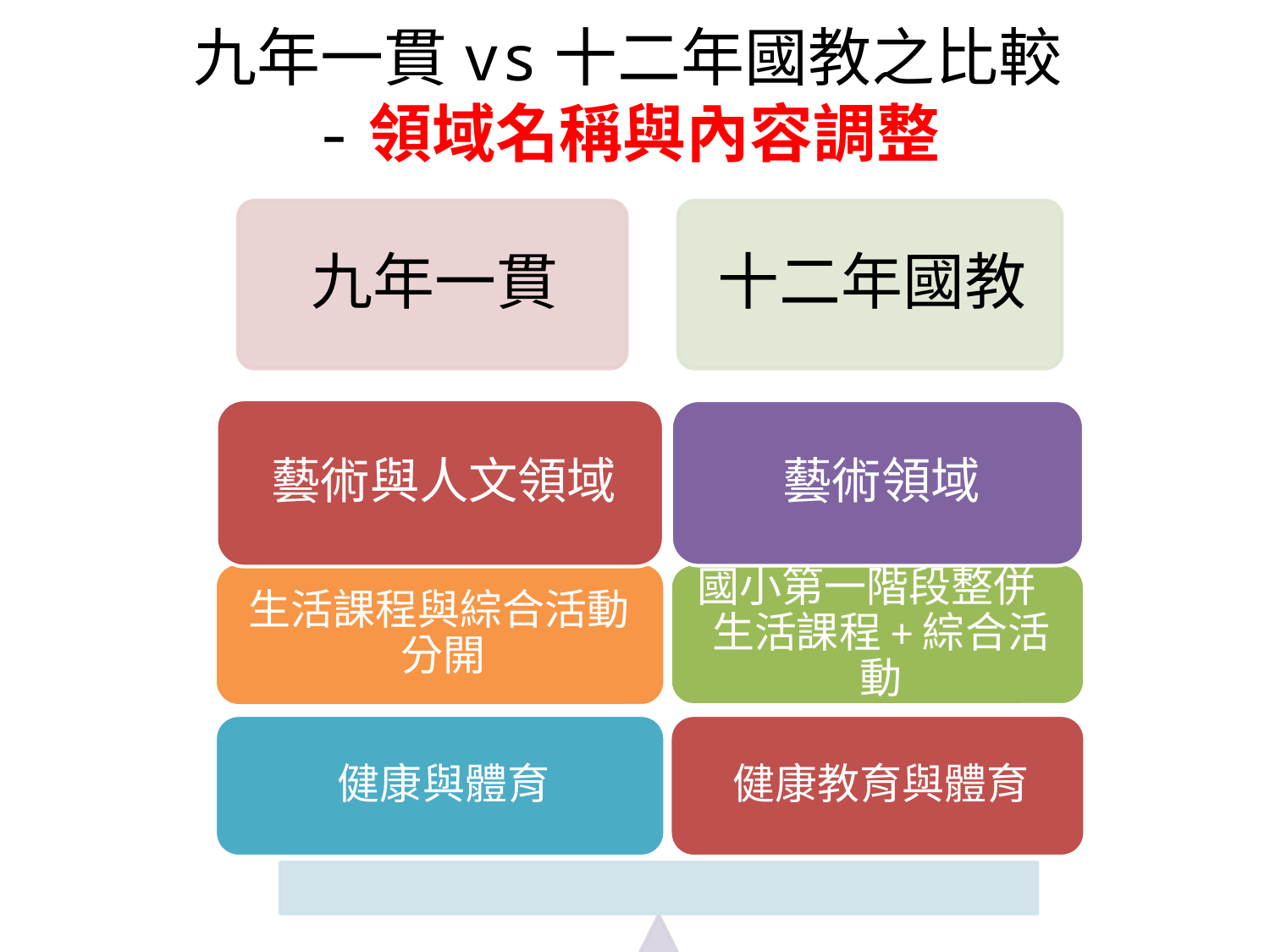

# 九年一貫vs十二年國教之比較 -領域名稱與內容調整
九年一貫
十二年國教
健康教育與體育
國小第一階段整併    生活課程+綜合活動
藝術領域
健康與體育
生活課程與綜合活動  分開
藝術與人文領域